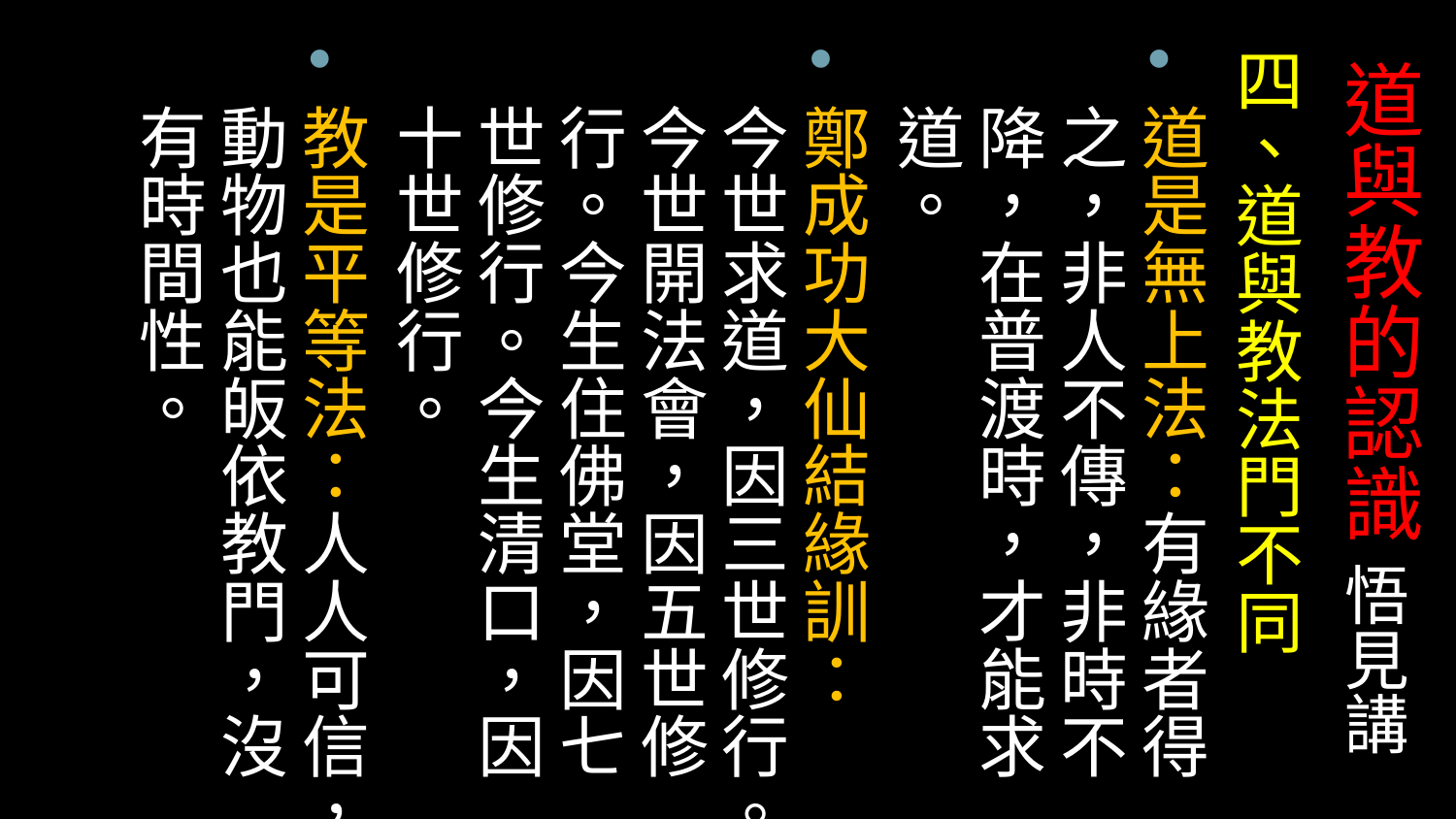

# 道與教的認識 悟見講
四、道與教法門不同
道是無上法：有緣者得之，非人不傳，非時不降，在普渡時，才能求道。
鄭成功大仙結緣訓： 今世求道，因三世修行。今世開法會，因五世修行。今生住佛堂，因七世修行。今生清口，因十世修行。
教是平等法：人人可信，動物也能皈依教門，沒有時間性。